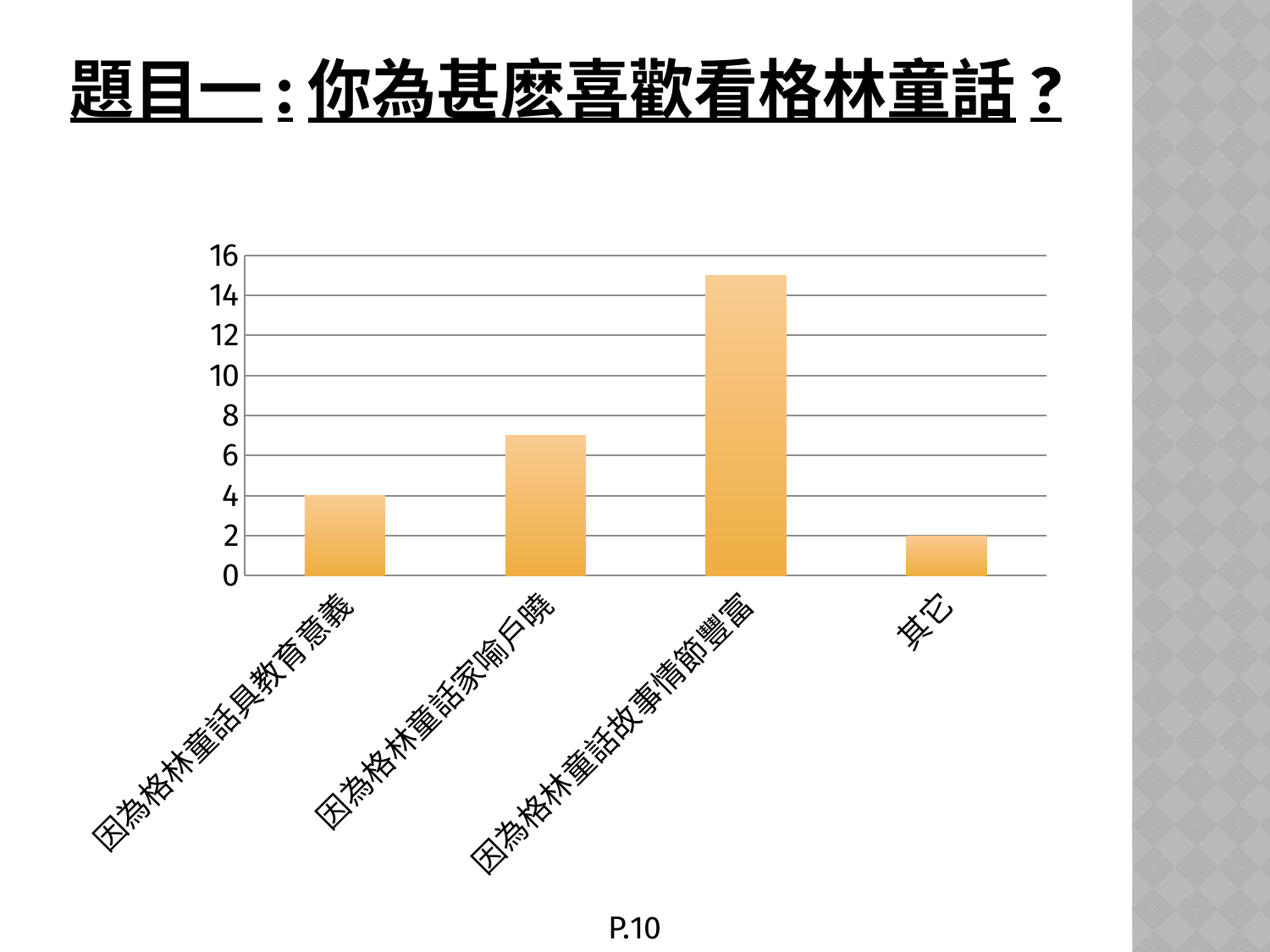

# 題目一:你為甚麽喜歡看格林童話?

### Chart

| Category | 人 |
|---|---|
| 因為格林童話具教育意義 | 4.0 |
| 因為格林童話家喻戶曉 | 7.0 |
| 因為格林童話故事情節豐富 | 15.0 |
| 其它 | 2.0 |
P.10